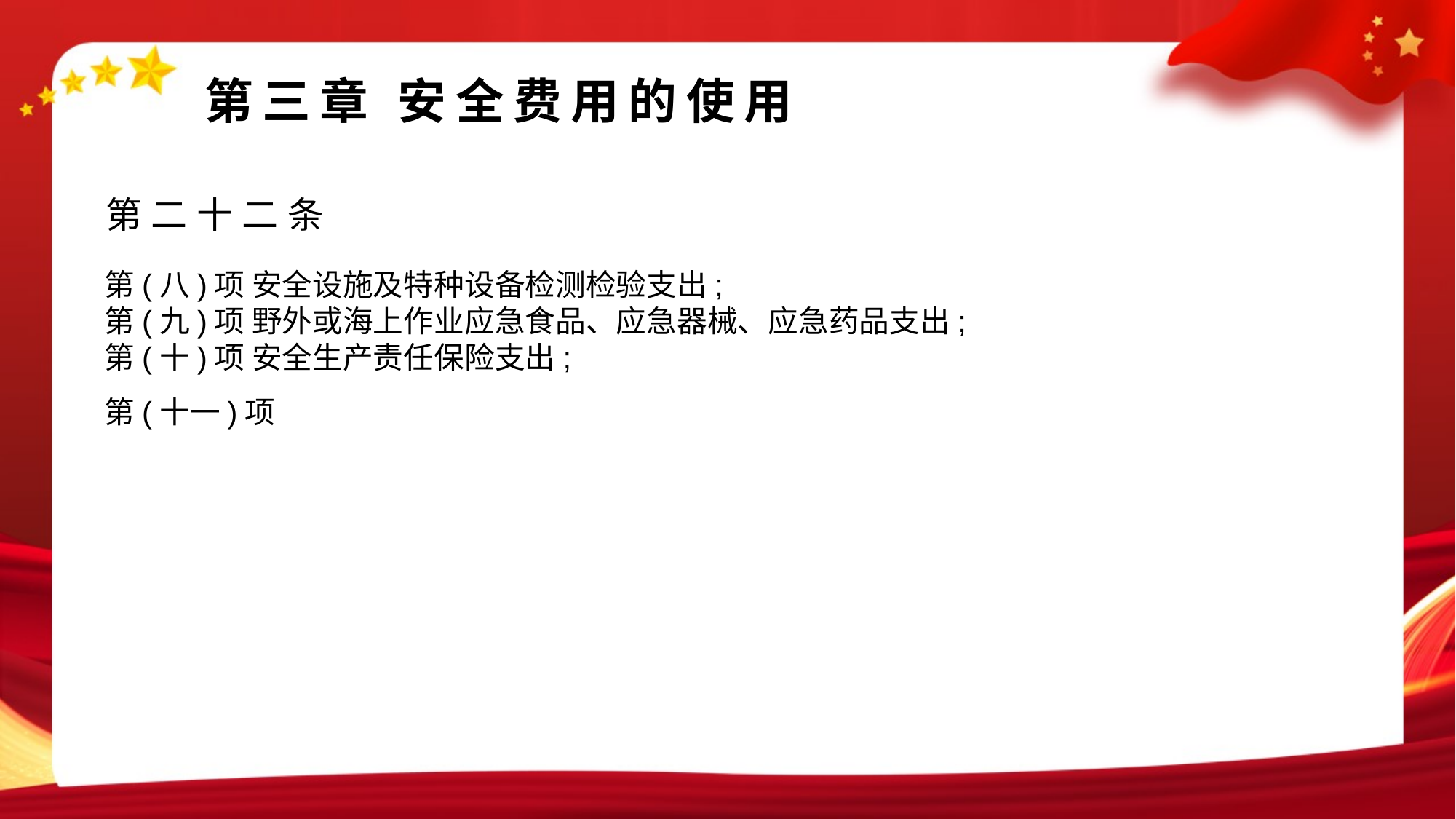

第三章 安全费用的使用
第二十二条
第(八)项 安全设施及特种设备检测检验支出;
第(九)项 野外或海上作业应急食品、应急器械、应急药品支出;
第(十)项 安全生产责任保险支出;
第(十一)项